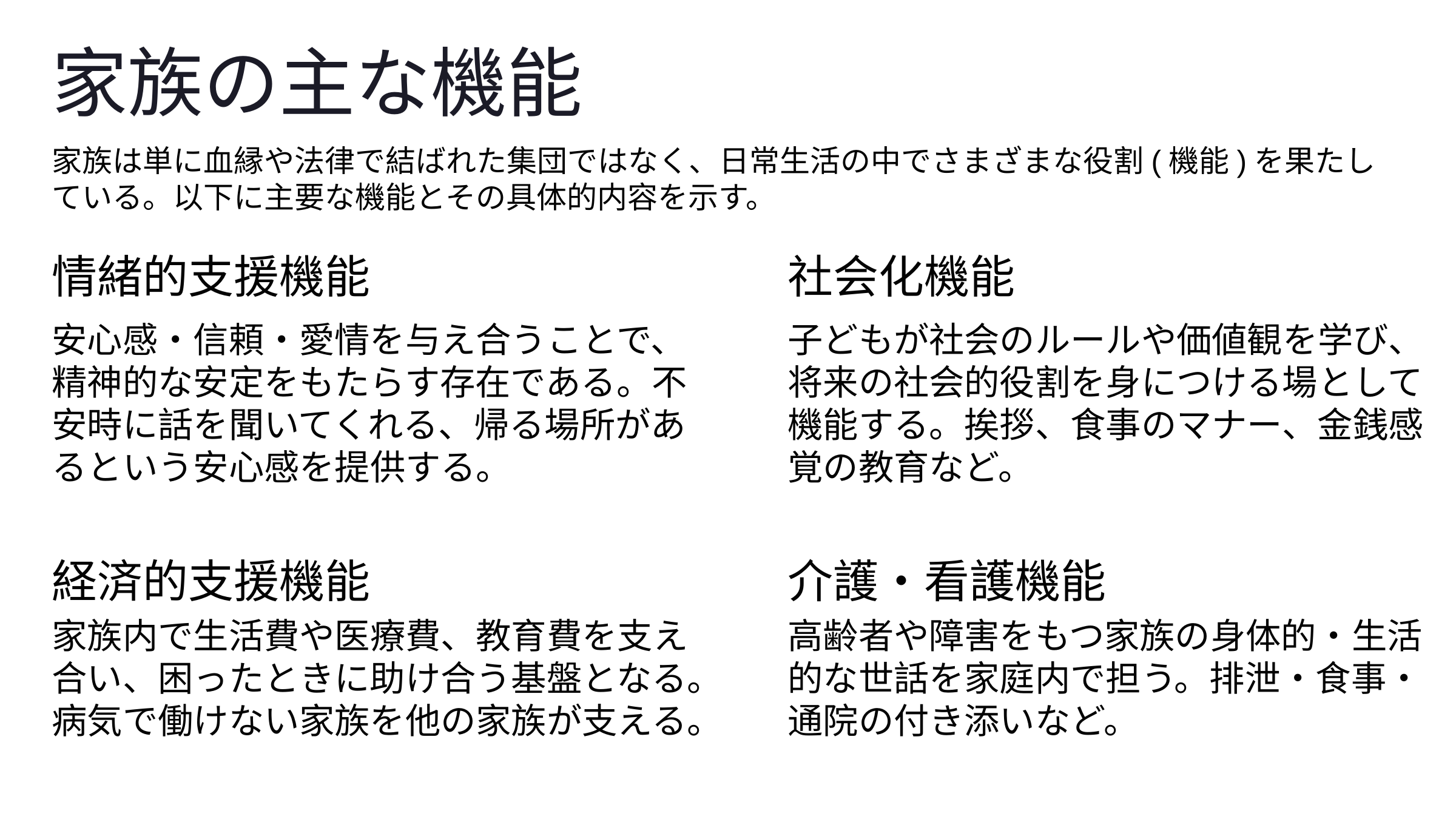

家族の主な機能
家族は単に血縁や法律で結ばれた集団ではなく、日常生活の中でさまざまな役割(機能)を果たしている。以下に主要な機能とその具体的内容を示す。
情緒的支援機能
社会化機能
安心感・信頼・愛情を与え合うことで、精神的な安定をもたらす存在である。不安時に話を聞いてくれる、帰る場所があるという安心感を提供する。
子どもが社会のルールや価値観を学び、将来の社会的役割を身につける場として機能する。挨拶、食事のマナー、金銭感覚の教育など。
経済的支援機能
介護・看護機能
家族内で生活費や医療費、教育費を支え合い、困ったときに助け合う基盤となる。病気で働けない家族を他の家族が支える。
高齢者や障害をもつ家族の身体的・生活的な世話を家庭内で担う。排泄・食事・通院の付き添いなど。